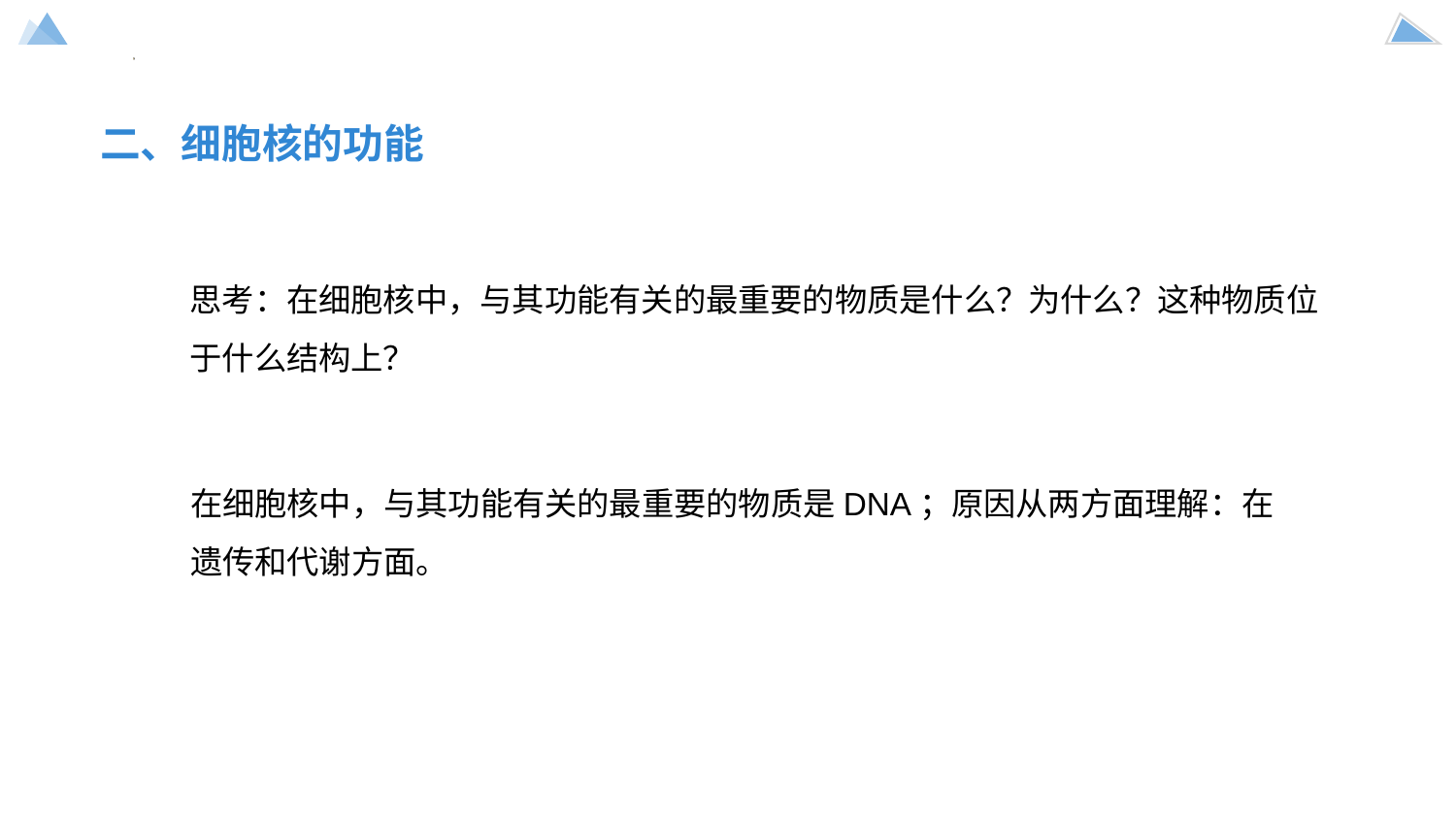

二、细胞核的功能
思考：在细胞核中，与其功能有关的最重要的物质是什么？为什么？这种物质位于什么结构上？
在细胞核中，与其功能有关的最重要的物质是DNA；原因从两方面理解：在遗传和代谢方面。